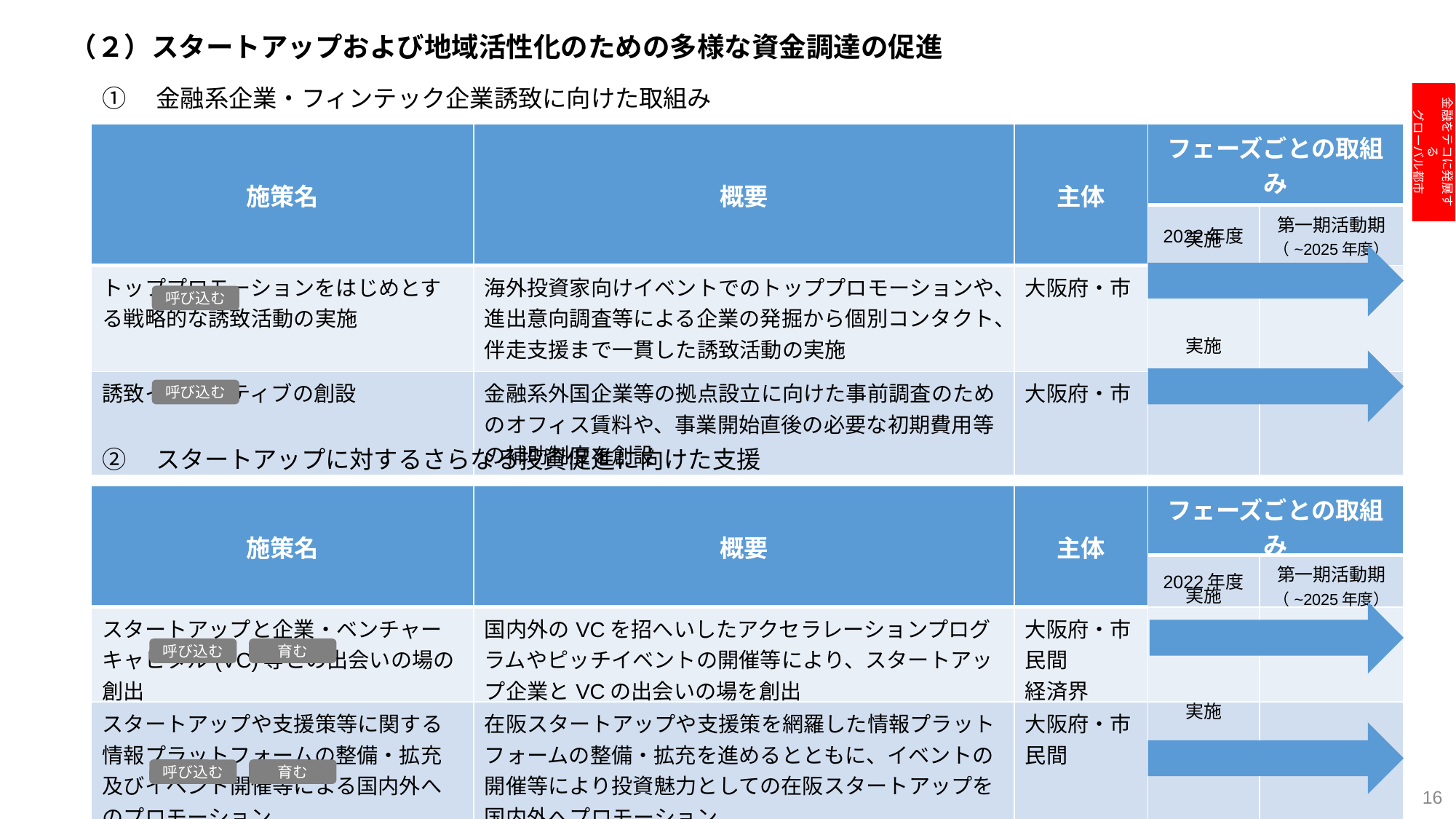

（２）スタートアップおよび地域活性化のための多様な資金調達の促進
①　金融系企業・フィンテック企業誘致に向けた取組み
金融をテコに発展する
グローバル都市
| 施策名 | 概要 | 主体 | フェーズごとの取組み |  |
| --- | --- | --- | --- | --- |
|  |  |  | 2022年度 | 第一期活動期 （~2025年度） |
| トッププロモーションをはじめとする戦略的な誘致活動の実施 | 海外投資家向けイベントでのトッププロモーションや、進出意向調査等による企業の発掘から個別コンタクト、伴走支援まで一貫した誘致活動の実施 | 大阪府・市 |  |  |
| 誘致インセンティブの創設 | 金融系外国企業等の拠点設立に向けた事前調査のためのオフィス賃料や、事業開始直後の必要な初期費用等の補助制度を創設 | 大阪府・市 |  |  |
実施

呼び込む
実施

呼び込む
②　スタートアップに対するさらなる投資促進に向けた支援
| 施策名 | 概要 | 主体 | フェーズごとの取組み |  |
| --- | --- | --- | --- | --- |
|  |  |  | 2022年度 | 第一期活動期 （~2025年度） |
| スタートアップと企業・ベンチャーキャピタル(VC)等との出会いの場の創出 | 国内外のVCを招へいしたアクセラレーションプログラムやピッチイベントの開催等により、スタートアップ企業とVCの出会いの場を創出 | 大阪府・市 民間 経済界 |  |  |
| スタートアップや支援策等に関する情報プラットフォームの整備・拡充及びイベント開催等による国内外へのプロモーション | 在阪スタートアップや支援策を網羅した情報プラットフォームの整備・拡充を進めるとともに、イベントの開催等により投資魅力としての在阪スタートアップを国内外へプロモーション | 大阪府・市 民間 |  |  |
実施

育む
呼び込む
実施

育む
呼び込む
16